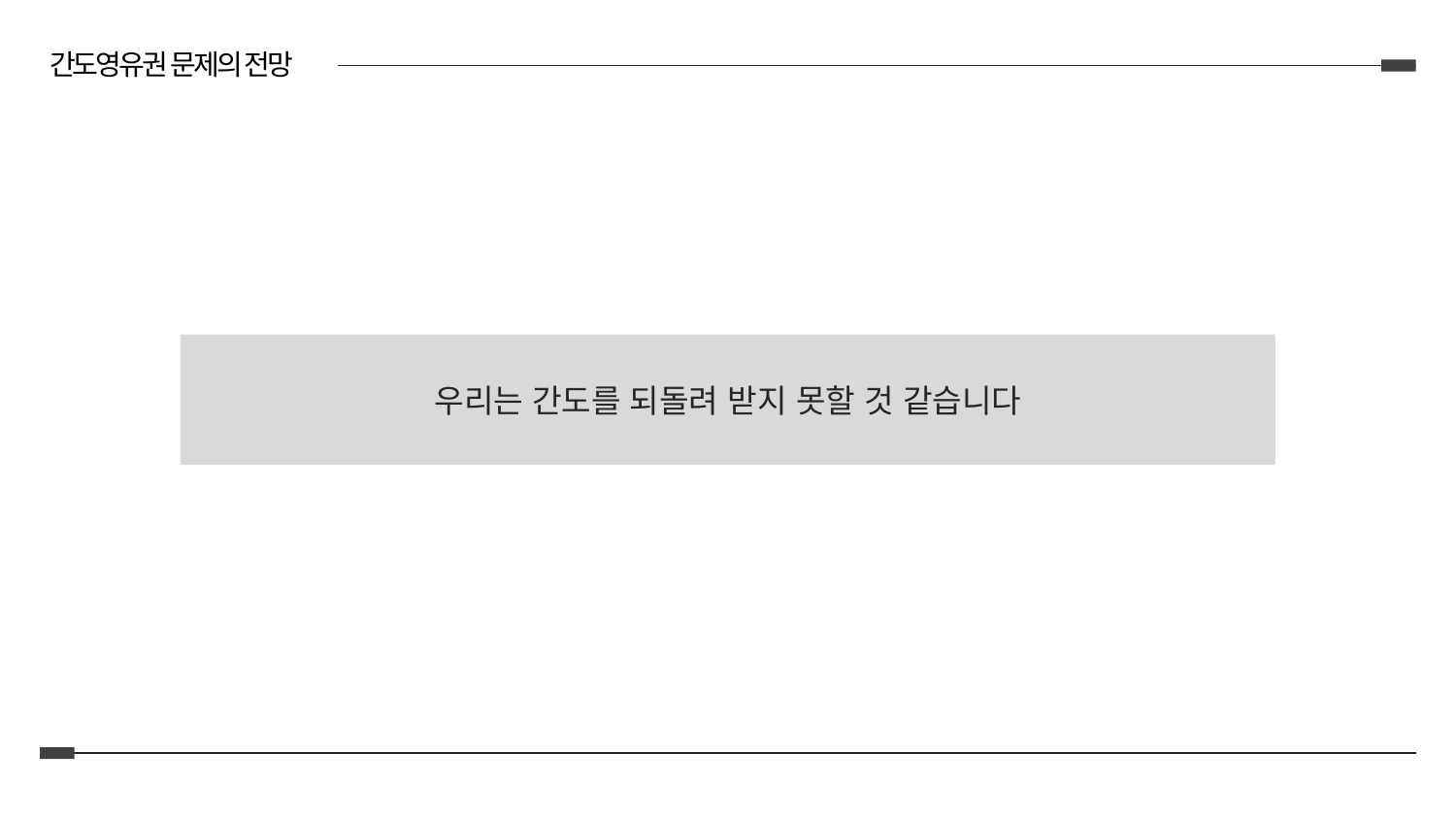

간도영유권 문제의 전망

우리는 간도를 되돌려 받지 못할 것 같습니다